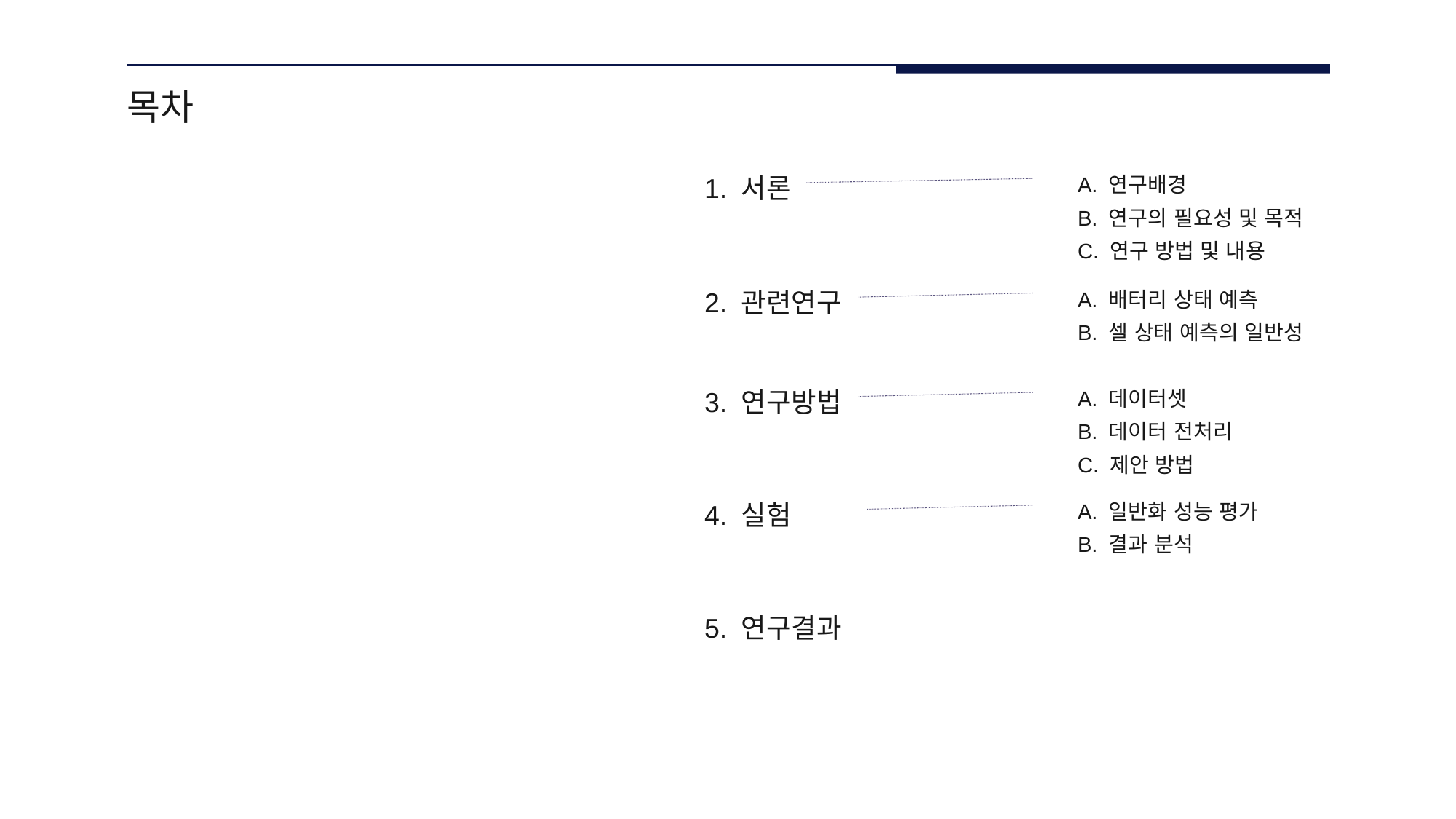

목차
1. 서론
A. 연구배경
B. 연구의 필요성 및 목적
C. 연구 방법 및 내용
2. 관련연구
A. 배터리 상태 예측
B. 셀 상태 예측의 일반성
3. 연구방법
A. 데이터셋
B. 데이터 전처리
C. 제안 방법
4. 실험
A. 일반화 성능 평가
B. 결과 분석
5. 연구결과